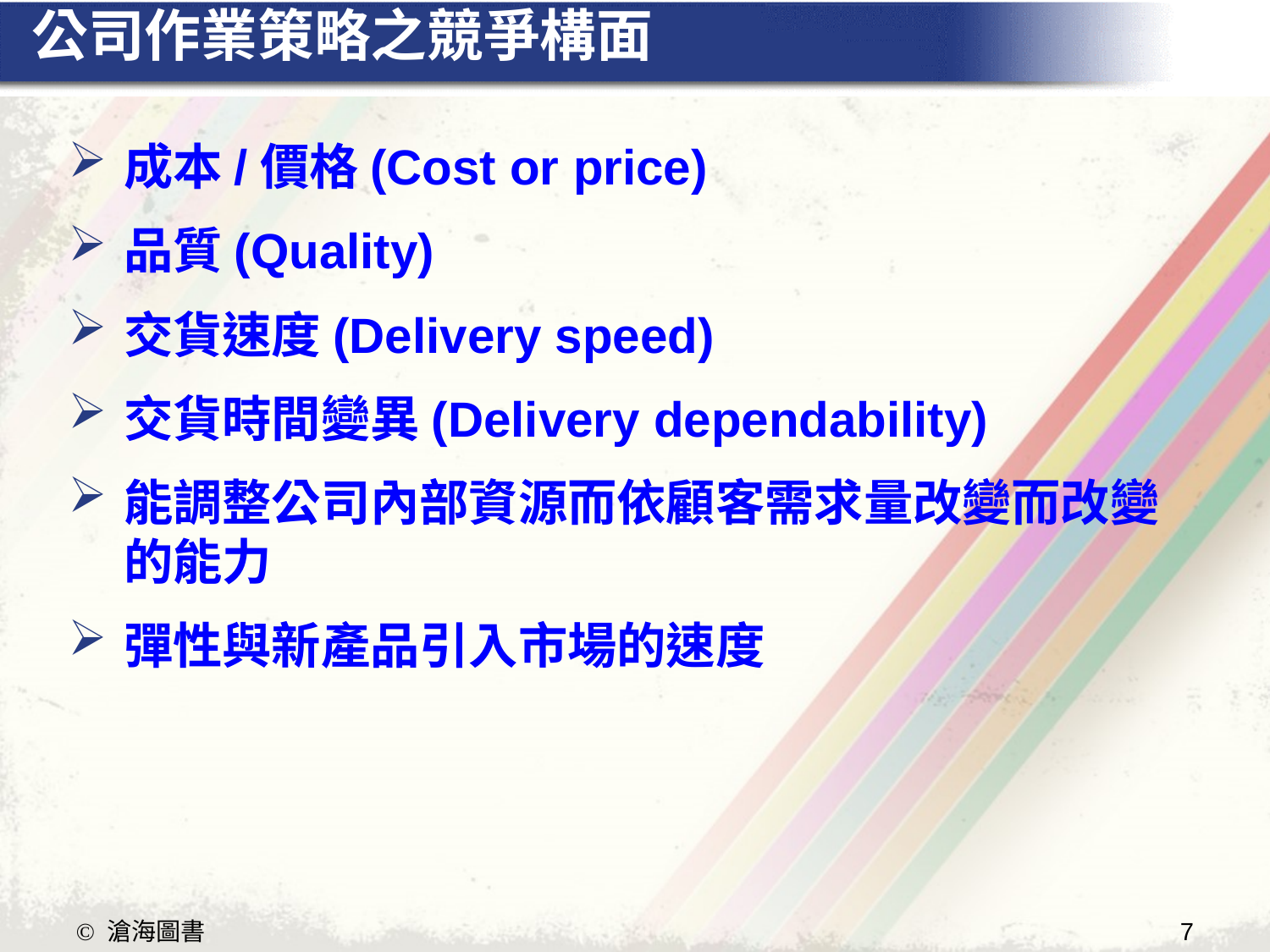

# 公司作業策略之競爭構面
成本/價格(Cost or price)
品質(Quality)
交貨速度(Delivery speed)
交貨時間變異(Delivery dependability)
能調整公司內部資源而依顧客需求量改變而改變的能力
彈性與新產品引入市場的速度

7